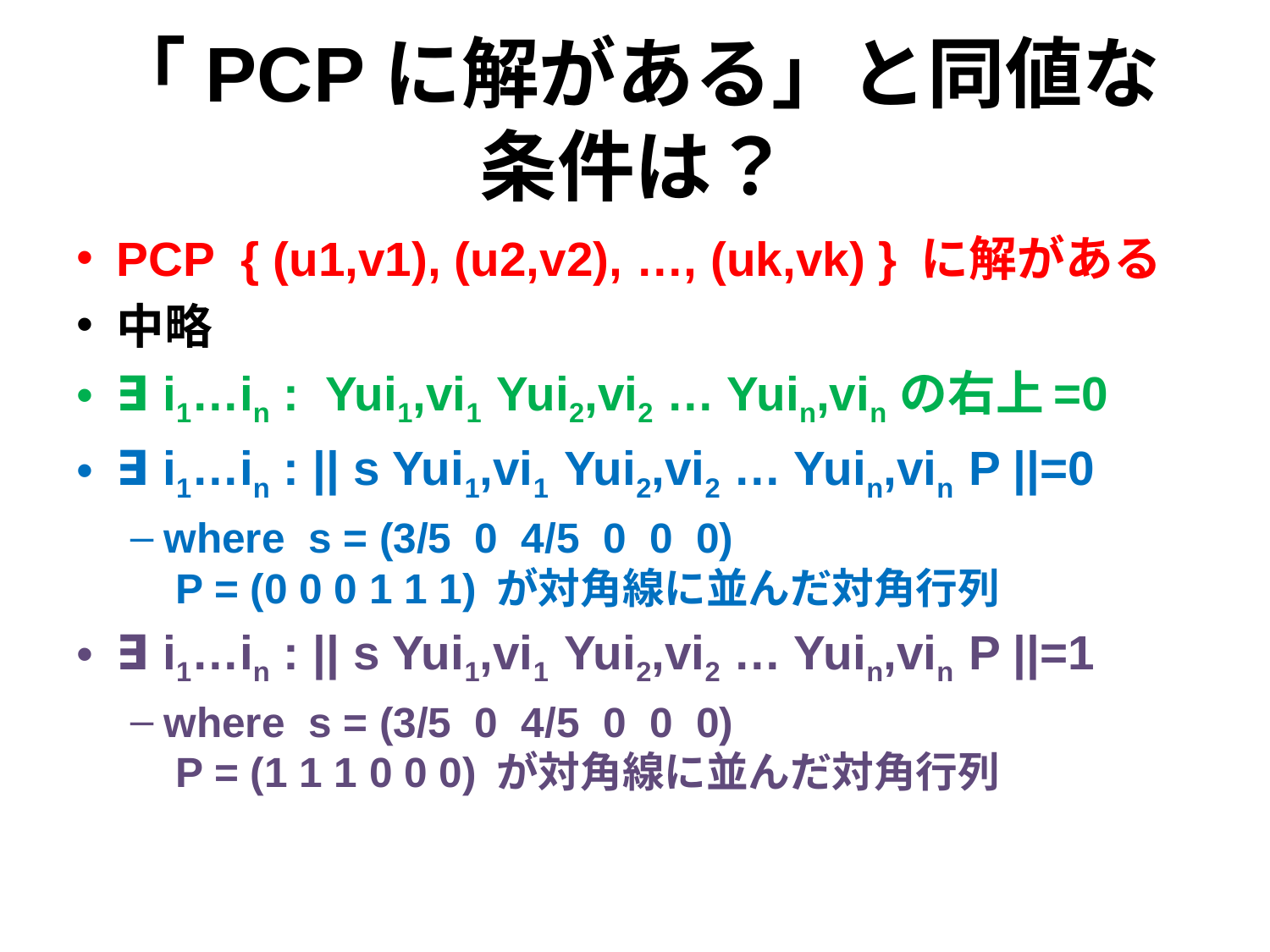

# 「PCPに解がある」と同値な条件は？
PCP  { (u1,v1), (u2,v2), …, (uk,vk) } に解がある
中略
∃ i1…in :  Yui1,vi1  Yui2,vi2 … Yuin,vin の右上=0
∃ i1…in : || s Yui1,vi1  Yui2,vi2 … Yuin,vin  P ||=0
where  s = (3/5  0  4/5  0  0  0)
 P = (0 0 0 1 1 1) が対角線に並んだ対角行列
∃ i1…in : || s Yui1,vi1  Yui2,vi2 … Yuin,vin  P ||=1
where  s = (3/5  0  4/5  0  0  0)
 P = (1 1 1 0 0 0) が対角線に並んだ対角行列